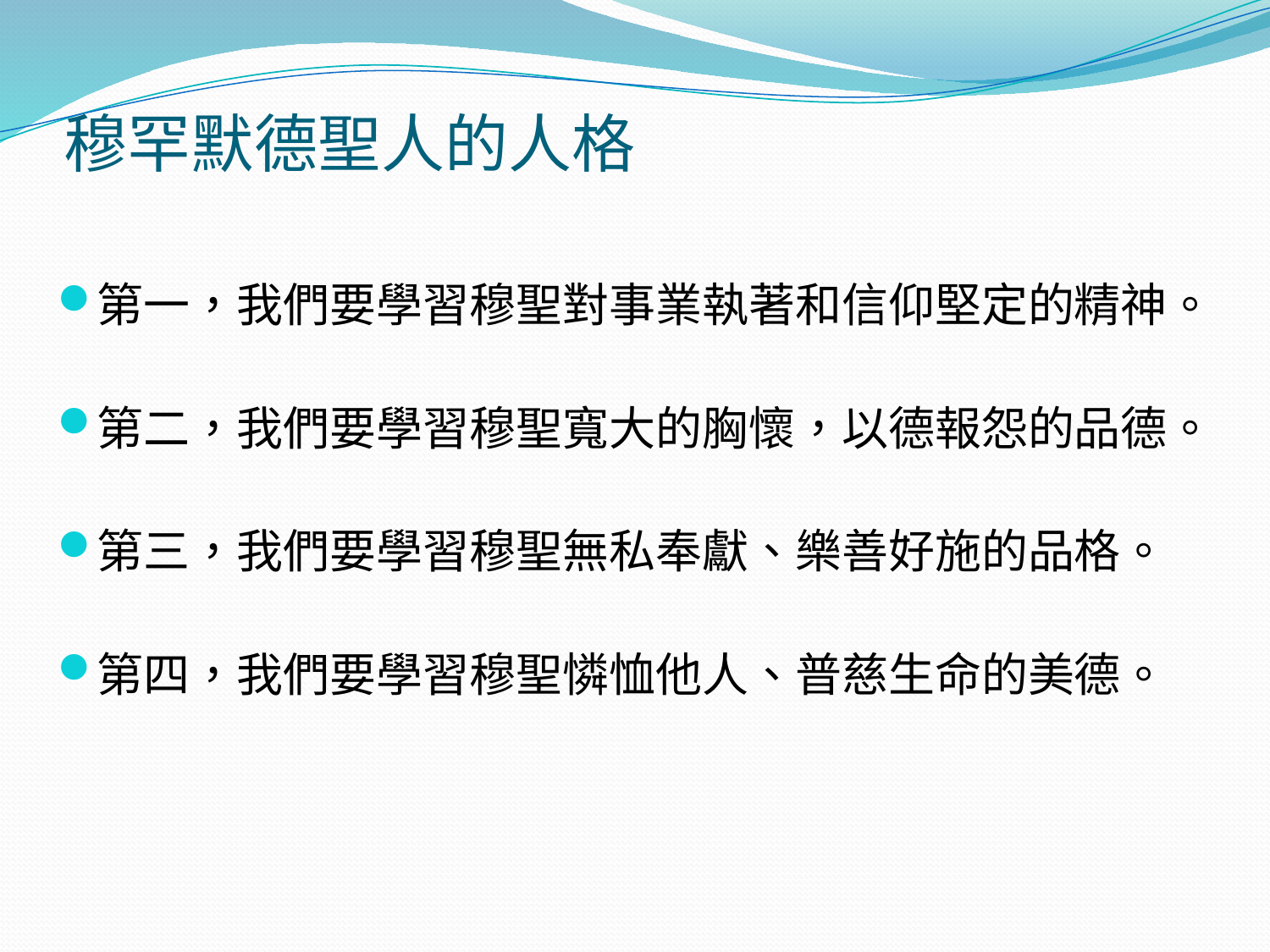

# 穆罕默德聖人的人格
第一，我們要學習穆聖對事業執著和信仰堅定的精神。
第二，我們要學習穆聖寬大的胸懷，以德報怨的品德。
第三，我們要學習穆聖無私奉獻、樂善好施的品格。
第四，我們要學習穆聖憐恤他人、普慈生命的美德。